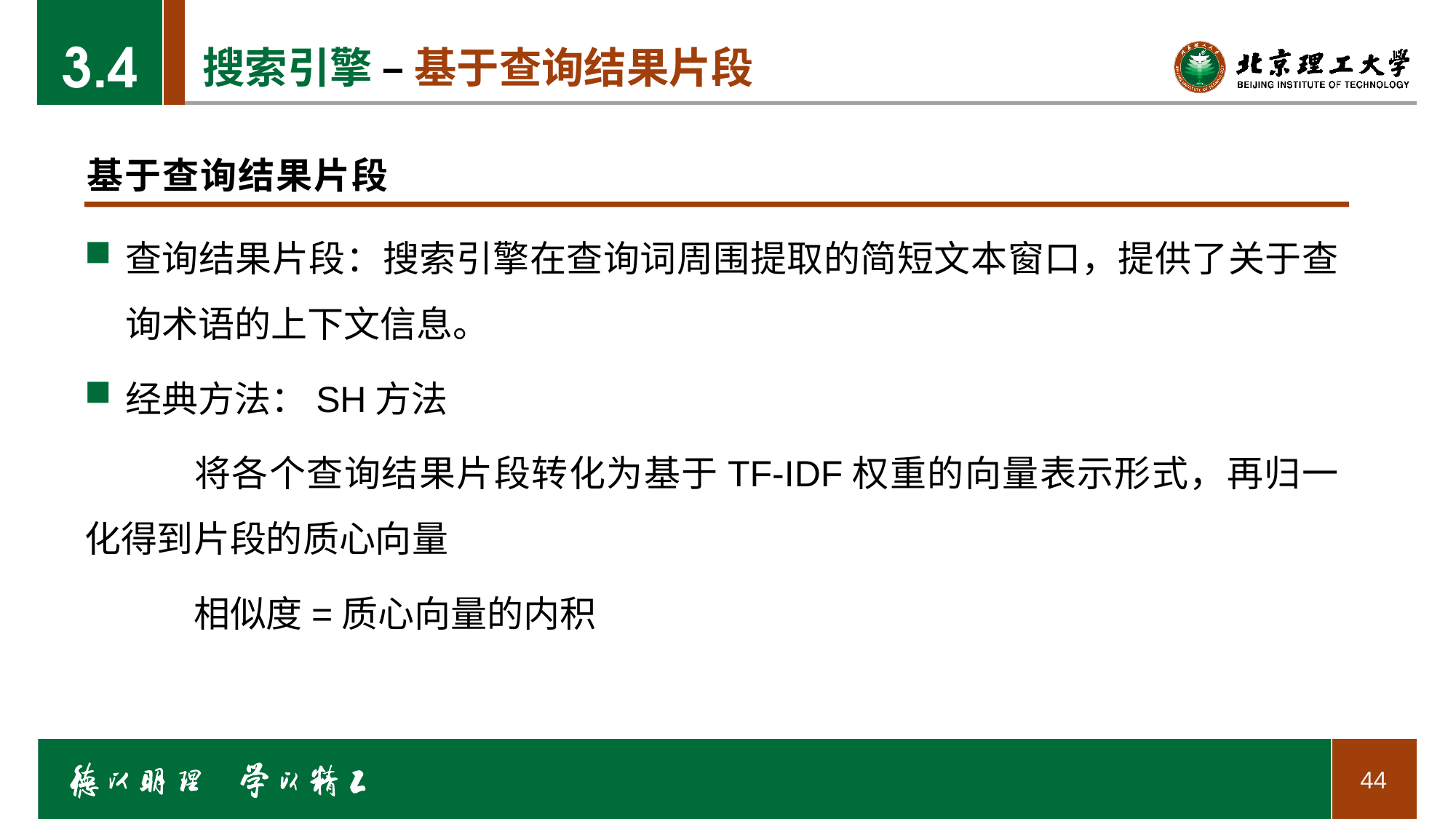

3.4
# 搜索引擎 – 基于查询结果片段
基于查询结果片段

查询结果片段：搜索引擎在查询词周围提取的简短文本窗口，提供了关于查询术语的上下文信息。
经典方法：SH方法
	将各个查询结果片段转化为基于TF-IDF权重的向量表示形式，再归一化得到片段的质心向量
	相似度=质心向量的内积